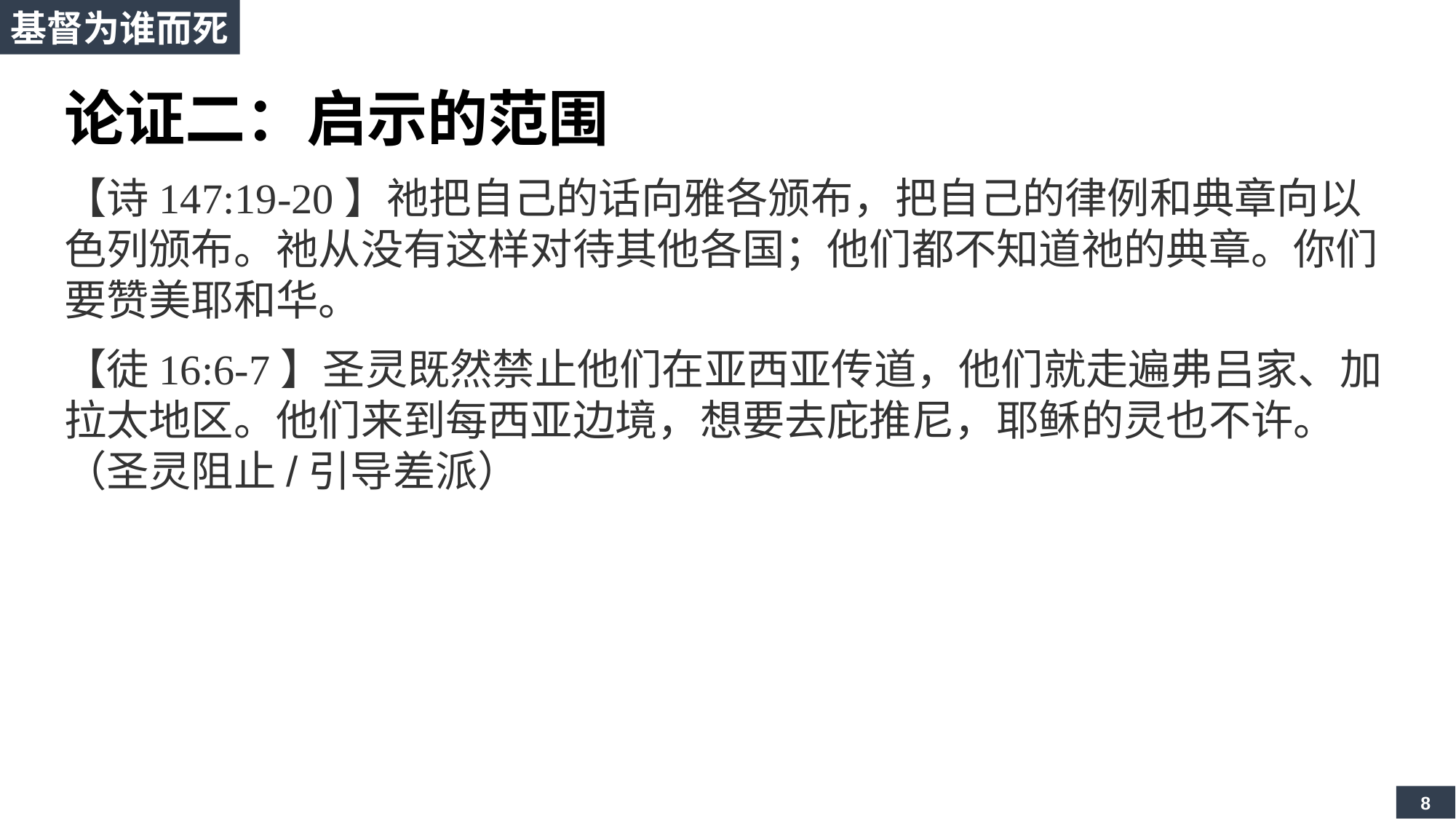

基督为谁而死
论证二：启示的范围
【诗147:19-20】祂把自己的话向雅各颁布，把自己的律例和典章向以色列颁布。祂从没有这样对待其他各国；他们都不知道祂的典章。你们要赞美耶和华。
【徒16:6-7】圣灵既然禁止他们在亚西亚传道，他们就走遍弗吕家、加拉太地区。他们来到每西亚边境，想要去庇推尼，耶稣的灵也不许。（圣灵阻止/引导差派）
8